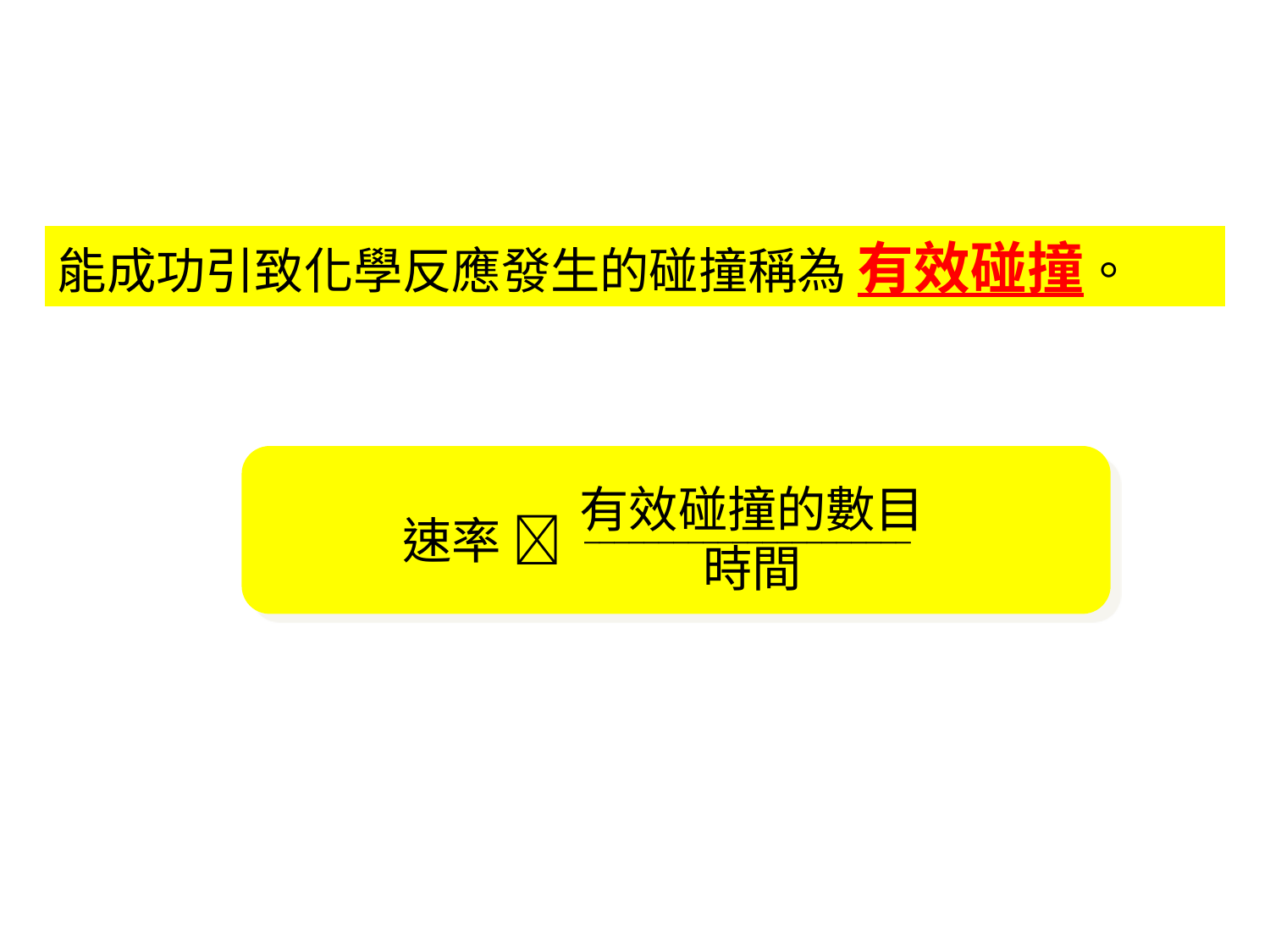

能成功引致化學反應發生的碰撞稱為 有效碰撞。

速率 ∝ ______________________
有效碰撞的數目
時間